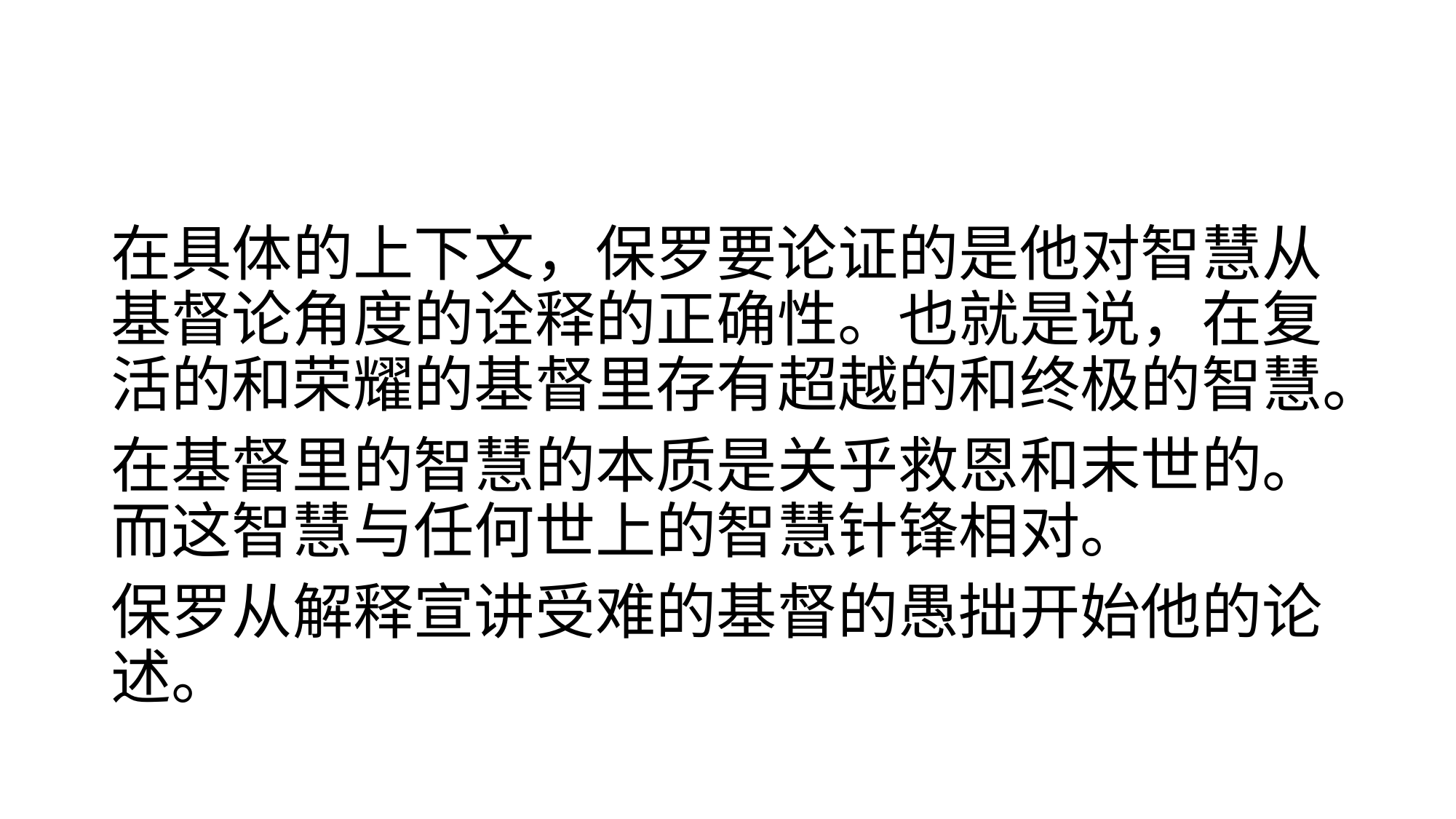

#
在具体的上下文，保罗要论证的是他对智慧从基督论角度的诠释的正确性。也就是说，在复活的和荣耀的基督里存有超越的和终极的智慧。
在基督里的智慧的本质是关乎救恩和末世的。而这智慧与任何世上的智慧针锋相对。
保罗从解释宣讲受难的基督的愚拙开始他的论述。